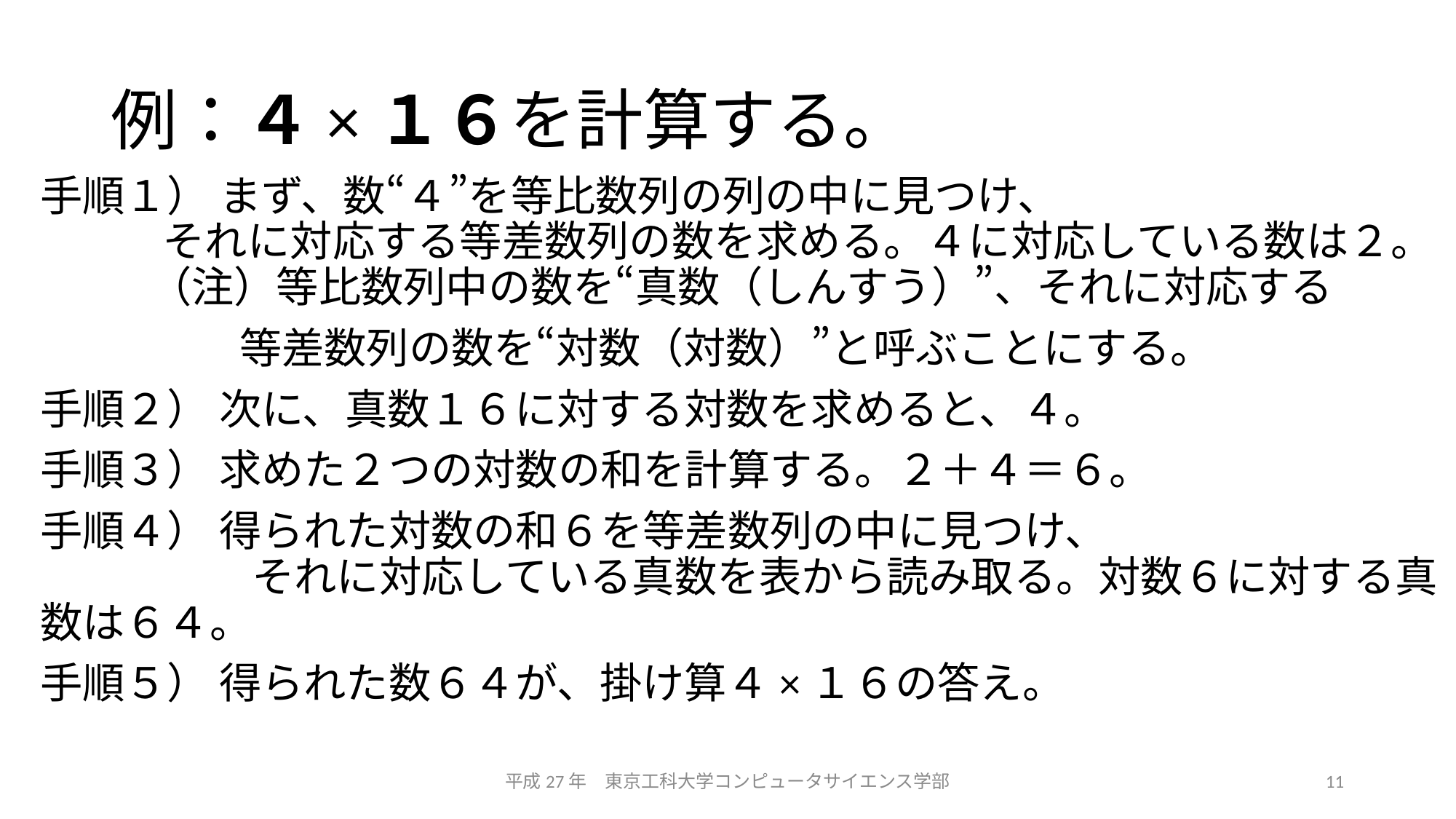

# 例：４×１６を計算する。
手順１） まず、数“４”を等比数列の列の中に見つけ、
             それに対応する等差数列の数を求める。４に対応している数は２。  	（注）等比数列中の数を“真数（しんすう）”、それに対応する
                    等差数列の数を“対数（対数）”と呼ぶことにする。
手順２） 次に、真数１６に対する対数を求めると、４。
手順３） 求めた２つの対数の和を計算する。２＋４＝６。
手順４） 得られた対数の和６を等差数列の中に見つけ、
　　　　　それに対応している真数を表から読み取る。対数６に対する真数は６４。
手順５） 得られた数６４が、掛け算４×１６の答え。
平成27年　東京工科大学コンピュータサイエンス学部
11